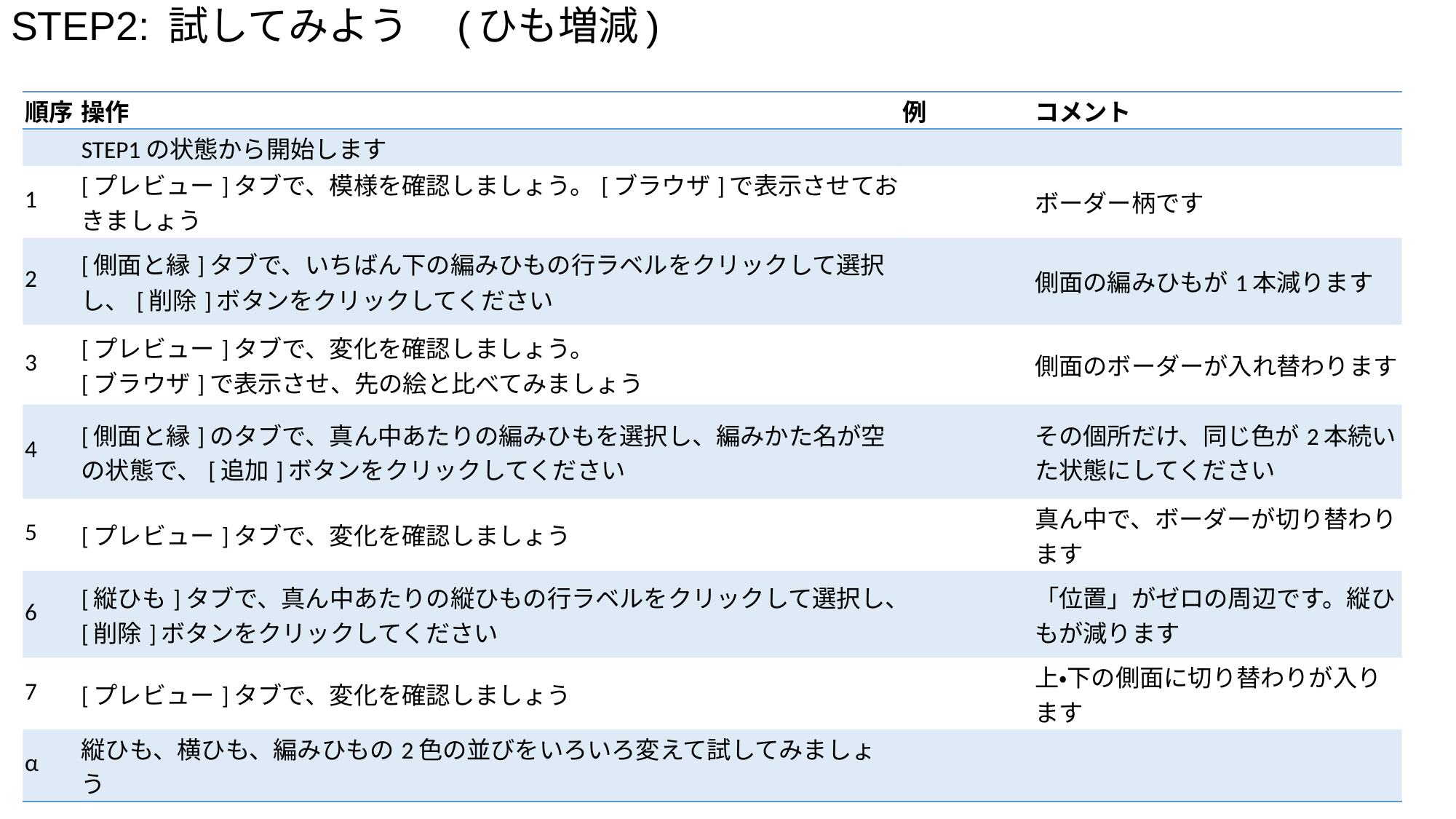

# STEP2: 試してみよう　(ひも増減)

| 順序 | 操作 | 例 | コメント |
| --- | --- | --- | --- |
|  | STEP1の状態から開始します |  |  |
| 1 | [プレビュー]タブで、模様を確認しましょう。[ブラウザ]で表示させておきましょう |  | ボーダー柄です |
| 2 | [側面と縁]タブで、いちばん下の編みひもの行ラベルをクリックして選択し、[削除]ボタンをクリックしてください |  | 側面の編みひもが1本減ります |
| 3 | [プレビュー]タブで、変化を確認しましょう。 [ブラウザ]で表示させ、先の絵と比べてみましょう |  | 側面のボーダーが入れ替わります |
| 4 | [側面と縁]のタブで、真ん中あたりの編みひもを選択し、編みかた名が空の状態で、[追加]ボタンをクリックしてください |  | その個所だけ、同じ色が2本続いた状態にしてください |
| 5 | [プレビュー]タブで、変化を確認しましょう |  | 真ん中で、ボーダーが切り替わります |
| 6 | [縦ひも]タブで、真ん中あたりの縦ひもの行ラベルをクリックして選択し、[削除]ボタンをクリックしてください |  | 「位置」がゼロの周辺です。縦ひもが減ります |
| 7 | [プレビュー]タブで、変化を確認しましょう |  | 上・下の側面に切り替わりが入ります |
| α | 縦ひも、横ひも、編みひもの2色の並びをいろいろ変えて試してみましょう |  |  |